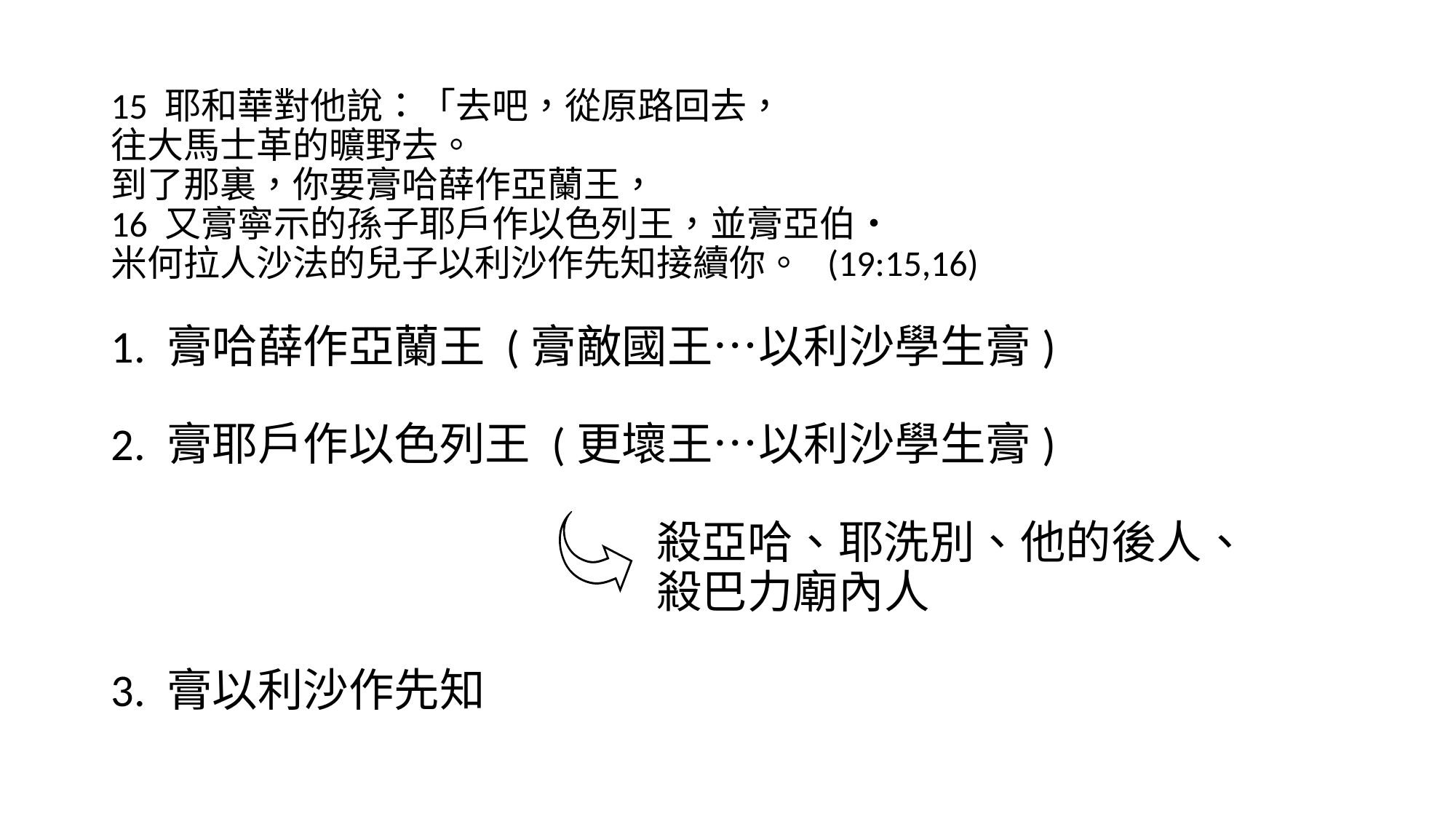

# 15 耶和華對他說：「去吧，從原路回去， 往大馬士革的曠野去。 到了那裏，你要膏哈薛作亞蘭王， 16 又膏寧示的孫子耶戶作以色列王，並膏亞伯‧ 米何拉人沙法的兒子以利沙作先知接續你。  (19:15,16) 1. 膏哈薛作亞蘭王 (膏敵國王…以利沙學生膏) 2. 膏耶戶作以色列王 (更壞王…以利沙學生膏) 殺亞哈、耶洗別、他的後人、 殺巴力廟內人 3. 膏以利沙作先知